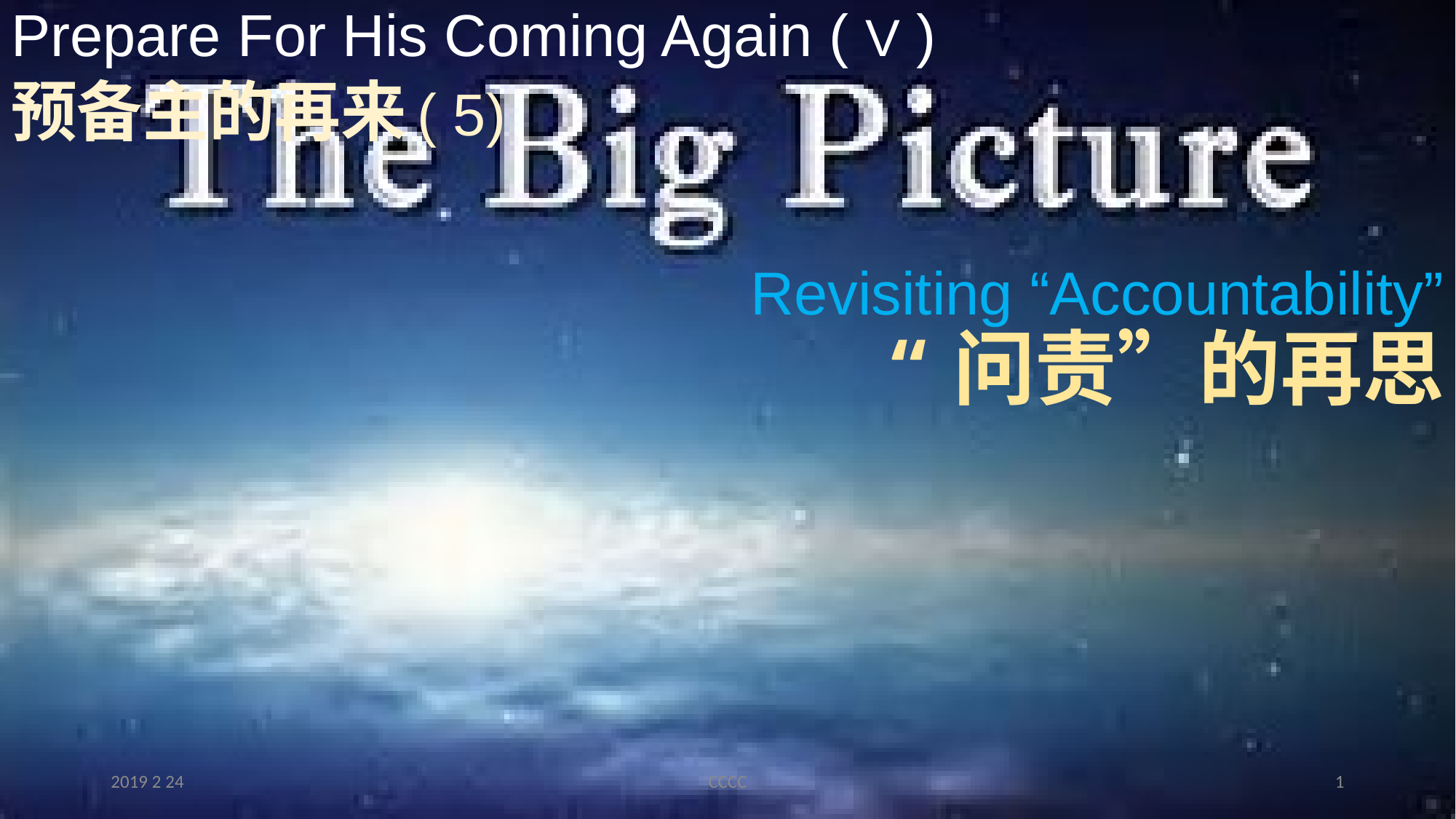

# Prepare For His Coming Again ( V ) 预备主的再来( 5)
Revisiting “Accountability”
“问责”的再思
2019 2 24
CCCC
1